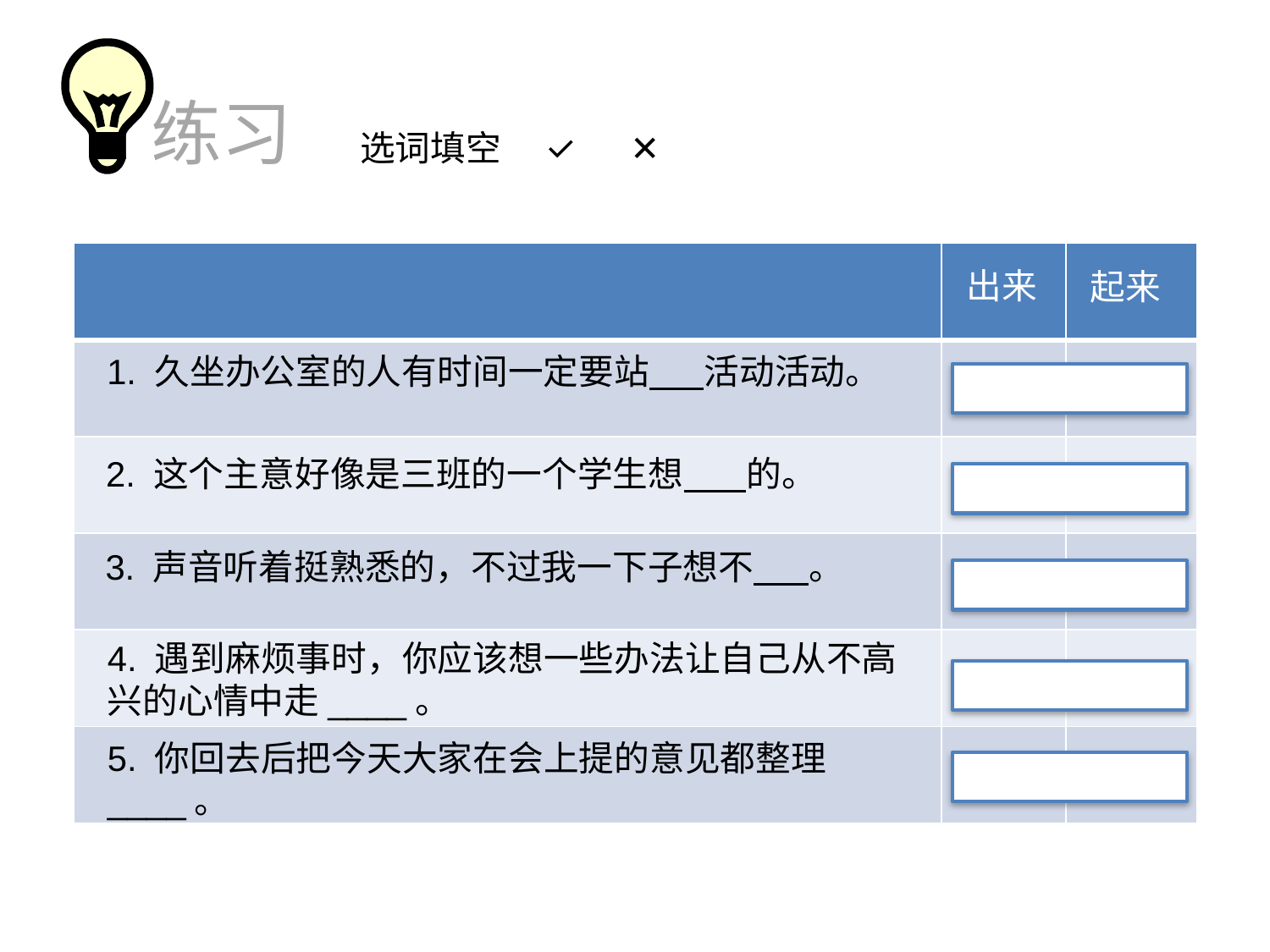

练习
选词填空
✓
✕
|  |  |  |
| --- | --- | --- |
|  |  |  |
|  |  |  |
|  |  |  |
|  |  |  |
|  |  |  |
出来
起来
1. 久坐办公室的人有时间一定要站       活动活动。
✕
✓

2. 这个主意好像是三班的一个学生想        的。
✓
✕

3. 声音听着挺熟悉的，不过我一下子想不       。
✕
✓

4. 遇到麻烦事时，你应该想一些办法让自己从不高兴的心情中走____。
✓
✕

5. 你回去后把今天大家在会上提的意见都整理____。
✓
✕